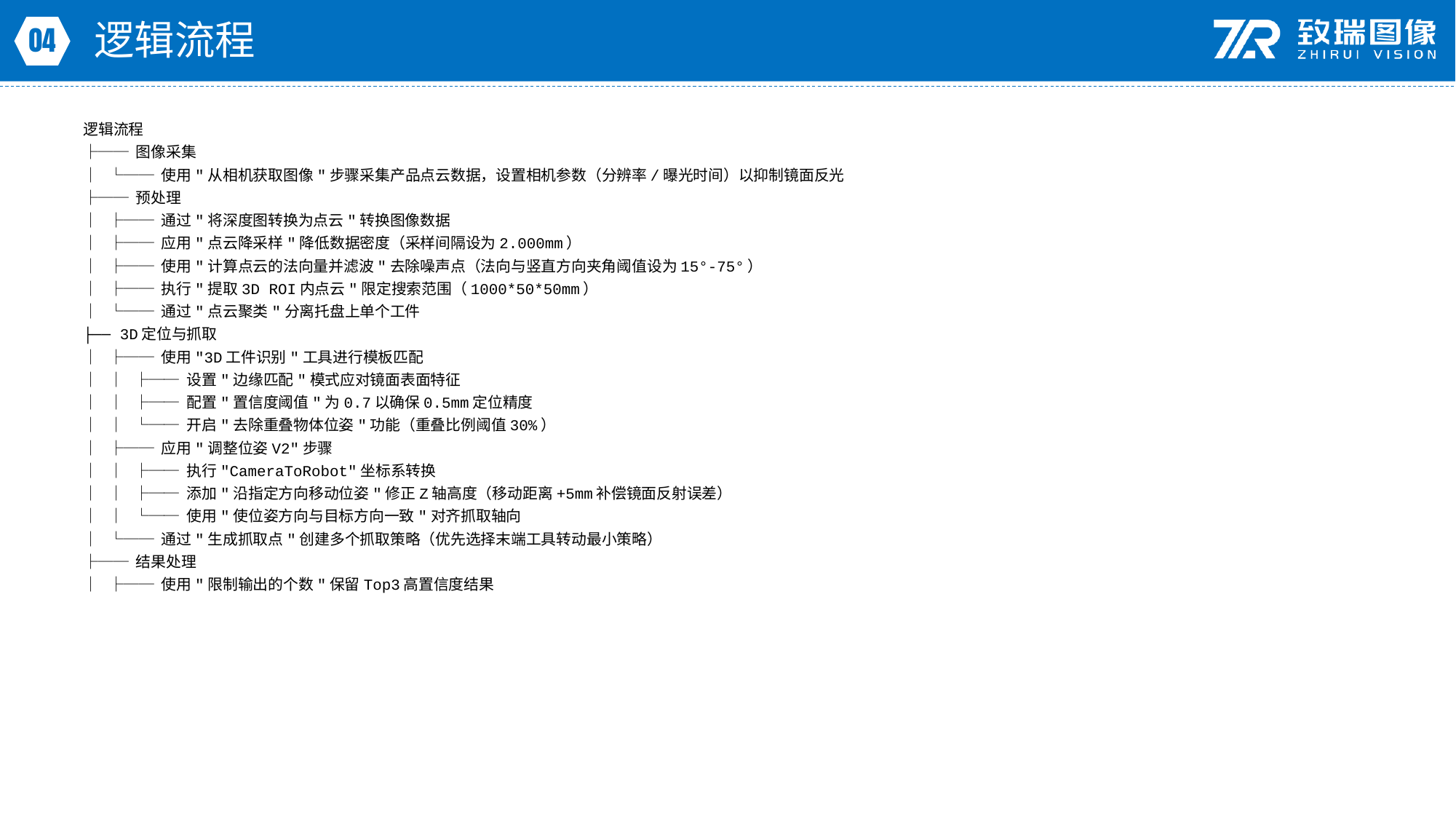

逻辑流程
04

逻辑流程
├── 图像采集
│   └── 使用"从相机获取图像"步骤采集产品点云数据，设置相机参数（分辨率/曝光时间）以抑制镜面反光
├── 预处理
│   ├── 通过"将深度图转换为点云"转换图像数据
│   ├── 应用"点云降采样"降低数据密度（采样间隔设为2.000mm）
│   ├── 使用"计算点云的法向量并滤波"去除噪声点（法向与竖直方向夹角阈值设为15°-75°）
│   ├── 执行"提取3D ROI内点云"限定搜索范围（1000*50*50mm）
│   └── 通过"点云聚类"分离托盘上单个工件
├── 3D定位与抓取
│   ├── 使用"3D工件识别"工具进行模板匹配
│   │   ├── 设置"边缘匹配"模式应对镜面表面特征
│   │   ├── 配置"置信度阈值"为0.7以确保0.5mm定位精度
│   │   └── 开启"去除重叠物体位姿"功能（重叠比例阈值30%）
│   ├── 应用"调整位姿V2"步骤
│   │   ├── 执行"CameraToRobot"坐标系转换
│   │   ├── 添加"沿指定方向移动位姿"修正Z轴高度（移动距离+5mm补偿镜面反射误差）
│   │   └── 使用"使位姿方向与目标方向一致"对齐抓取轴向
│   └── 通过"生成抓取点"创建多个抓取策略（优先选择末端工具转动最小策略）
├── 结果处理
│   ├── 使用"限制输出的个数"保留Top3高置信度结果